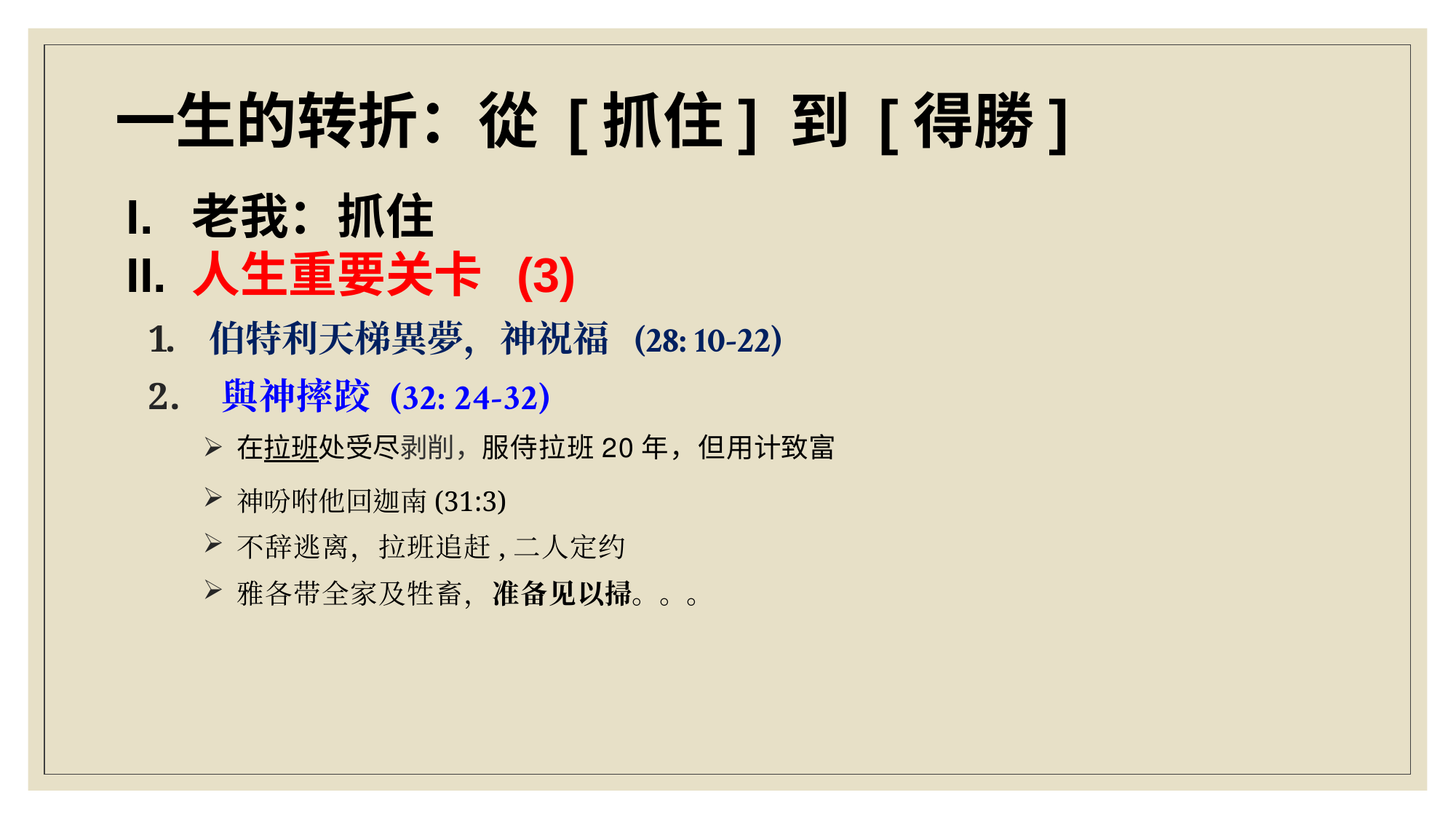

一生的转折：從 [抓住] 到 [得勝]
I.  老我：抓住
II. 人生重要关卡  (3)
伯特利天梯異夢，神祝福  (28: 10-22)
 與神摔跤 (32: 24-32)
在拉班处受尽剥削，服侍拉班20年，但用计致富
神吩咐他回迦南(31:3)
不辞逃离，拉班追赶,二人定约
雅各带全家及牲畜，准备见以掃。。。